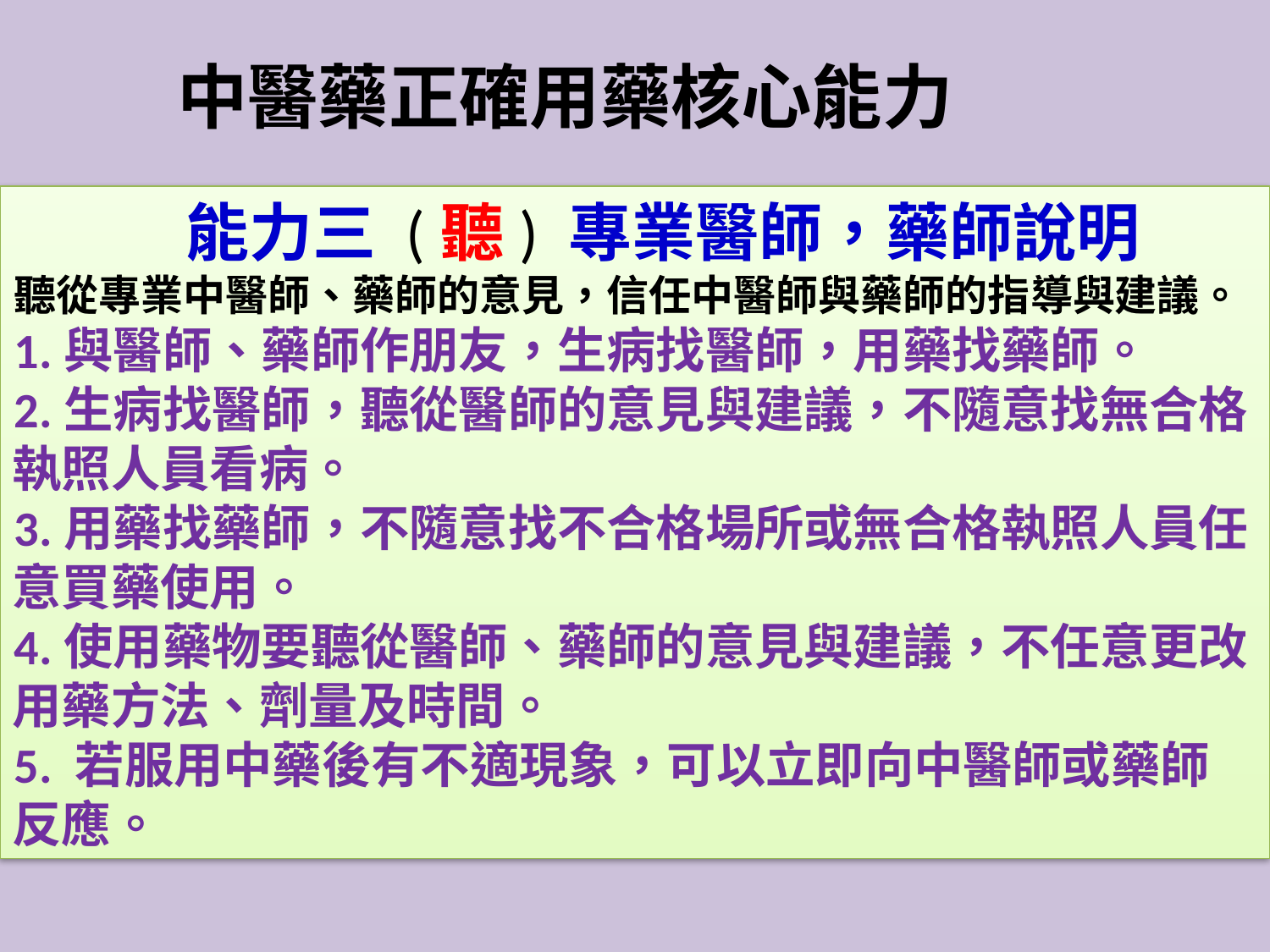

中醫藥正確用藥核心能力
           能力三 (聽) 專業醫師，藥師說明
聽從專業中醫師、藥師的意見，信任中醫師與藥師的指導與建議。
1.與醫師、藥師作朋友，生病找醫師，用藥找藥師。
2.生病找醫師，聽從醫師的意見與建議，不隨意找無合格執照人員看病。
3.用藥找藥師，不隨意找不合格場所或無合格執照人員任意買藥使用。
4.使用藥物要聽從醫師、藥師的意見與建議，不任意更改用藥方法、劑量及時間。
5. 若服用中藥後有不適現象，可以立即向中醫師或藥師反應。